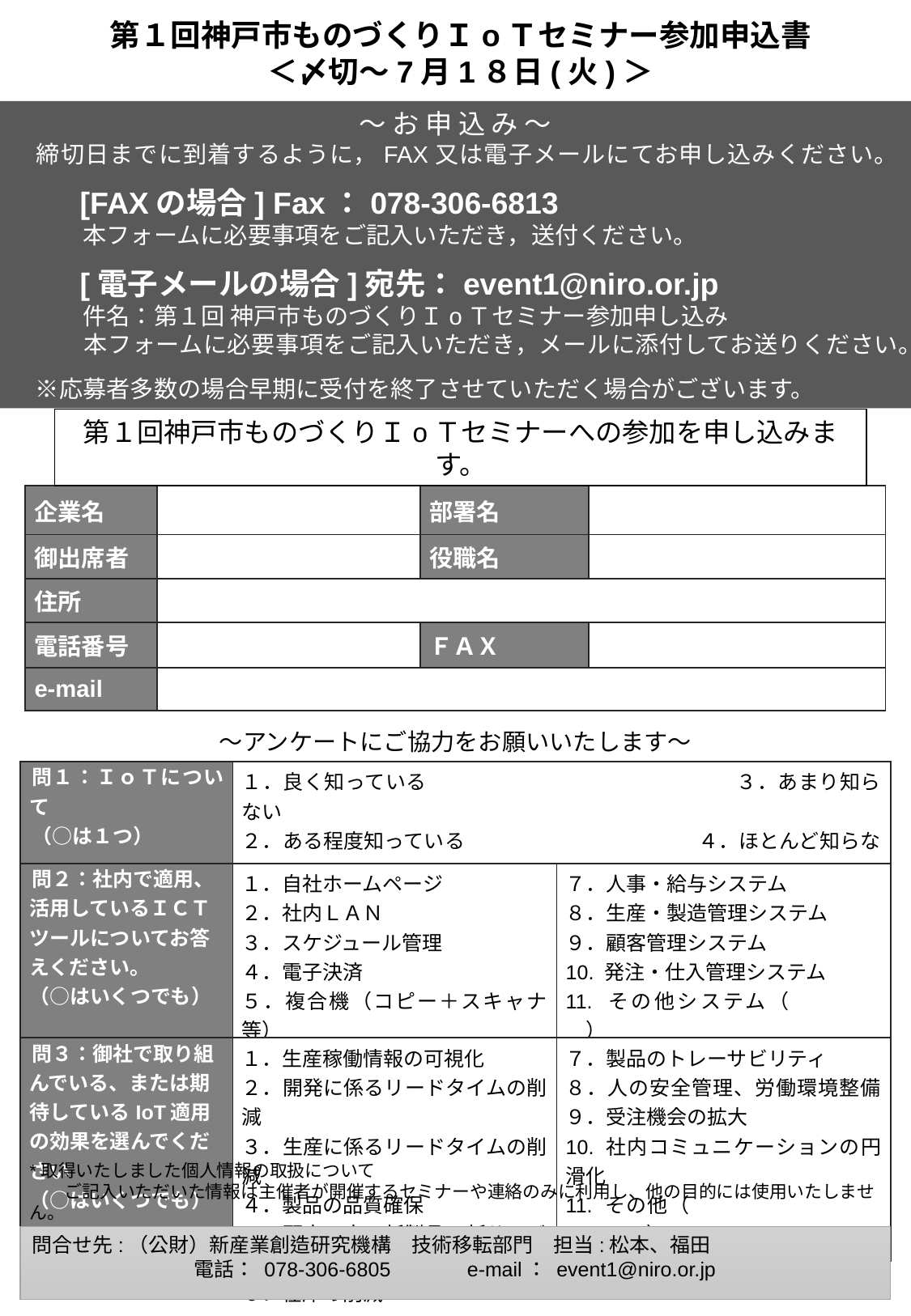

第１回神戸市ものづくりＩoＴセミナー参加申込書
＜〆切～7月1８日(火)＞
～ お 申 込 み ～
　締切日までに到着するように，FAX又は電子メールにてお申し込みください。
　　[FAXの場合] Fax：078-306-6813
　　　本フォームに必要事項をご記入いただき，送付ください。

　　[電子メールの場合]宛先：event1@niro.or.jp
　　　件名：第１回 神戸市ものづくりＩoＴセミナー参加申し込み
　　　本フォームに必要事項をご記入いただき，メールに添付してお送りください。

　※応募者多数の場合早期に受付を終了させていただく場合がございます。
第１回神戸市ものづくりＩoＴセミナーへの参加を申し込みます。
| 企業名 |  | 部署名 |  |
| --- | --- | --- | --- |
| 御出席者 |  | 役職名 |  |
| 住所 |  |  |  |
| 電話番号 |  | ＦＡＸ |  |
| e-mail |  |  |  |
～アンケートにご協力をお願いいたします～
| 問１：ＩｏＴについて （○は１つ） | １．良く知っている　　　　　　　　　　　　　　　３．あまり知らない ２．ある程度知っている　　　　　　　　　　　 ４．ほとんど知らない |  |
| --- | --- | --- |
| 問２：社内で適用、活用しているＩＣＴツールについてお答えください。 （○はいくつでも） | １．自社ホームページ ２．社内ＬＡＮ ３．スケジュール管理 ４．電子決済 ５．複合機（コピー＋スキャナ等） ６．会計システム | ７．人事・給与システム ８．生産・製造管理システム ９．顧客管理システム 10. 発注・仕入管理システム 11. その他システム（　　　　　） 12. 特にない |
| 問３：御社で取り組んでいる、または期待しているIoT適用の効果を選んでください （○はいくつでも） | １．生産稼働情報の可視化 ２．開発に係るリードタイムの削減 ３．生産に係るリードタイムの削減 ４．製品の品質確保 ５．顧客の声の新製品・新サービス　　　への反映 ６．在庫の削減 | ７．製品のトレーサビリティ ８．人の安全管理、労働環境整備 ９．受注機会の拡大 10. 社内コミュニケーションの円滑化 11. その他（　　　　　　　　　　　　　） 12. 特にない |
*取得いたしました個人情報の取扱について
　　ご記入いただいた情報は主催者が開催するセミナーや連絡のみに利用し、他の目的には使用いたしません。
問合せ先:（公財）新産業創造研究機構　技術移転部門　担当:松本、福田
　　　　　　　　電話： 078-306-6805 　　　e-mail： event1@niro.or.jp